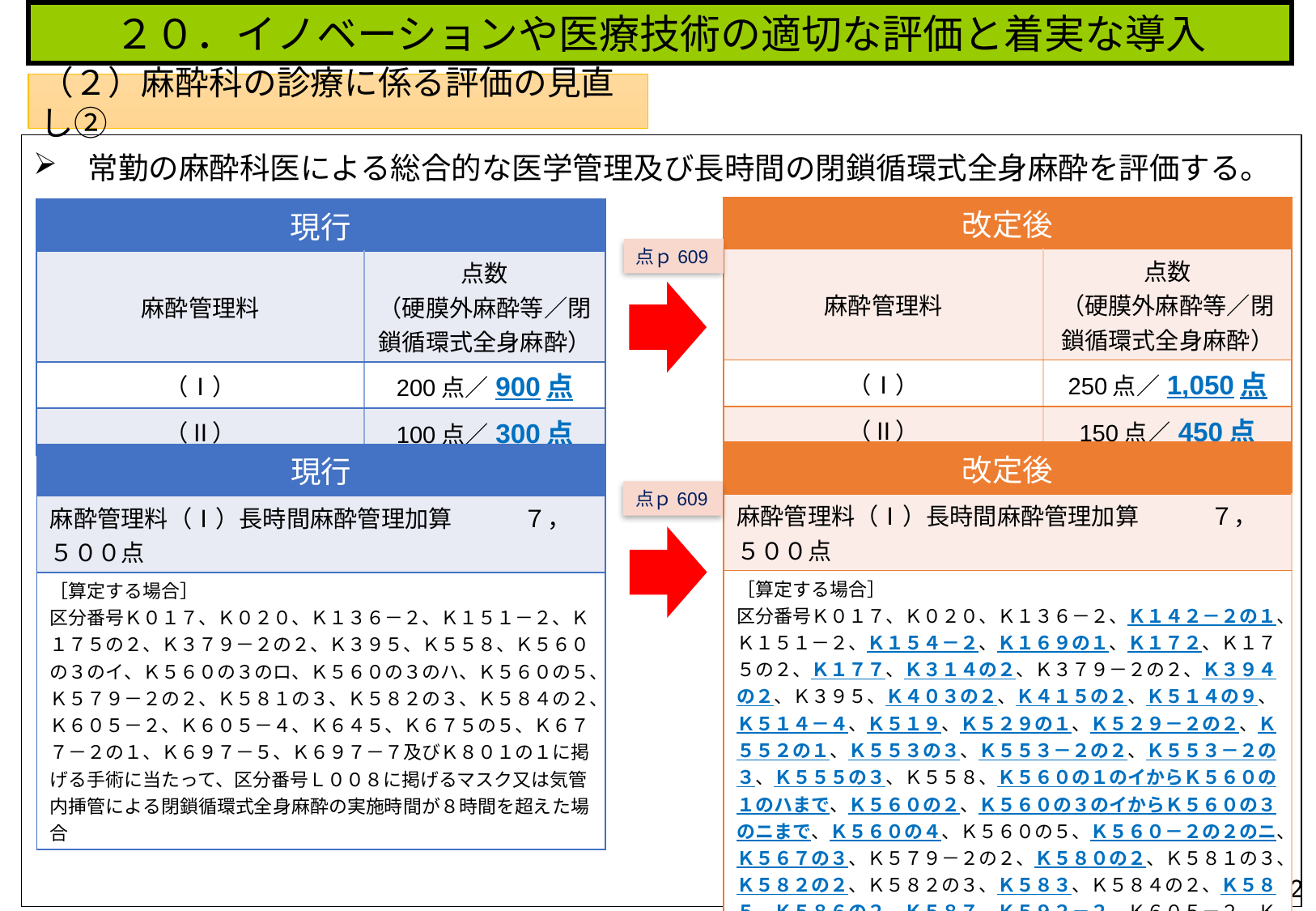

２０．イノベーションや医療技術の適切な評価と着実な導入
（２）麻酔科の診療に係る評価の見直し②
　常勤の麻酔科医による総合的な医学管理及び長時間の閉鎖循環式全身麻酔を評価する。
| 改定後 |  |
| --- | --- |
| 麻酔管理料 | 点数 （硬膜外麻酔等／閉鎖循環式全身麻酔） |
| （Ⅰ） | 250点／1,050点 |
| （Ⅱ） | 150点／450点 |
| 現行 |  |
| --- | --- |
| 麻酔管理料 | 点数 （硬膜外麻酔等／閉鎖循環式全身麻酔） |
| （Ⅰ） | 200点／900点 |
| （Ⅱ） | 100点／300点 |
点ｐ609

| 改定後 |
| --- |
| 麻酔管理料（Ⅰ）長時間麻酔管理加算　　　７，５００点 |
| ［算定する場合］ 区分番号Ｋ０１７、Ｋ０２０、Ｋ１３６－２、Ｋ１４２－２の１、Ｋ１５１－２、Ｋ１５４－２、Ｋ１６９の１、Ｋ１７２、Ｋ１７５の２、Ｋ１７７、Ｋ３１４の２、Ｋ３７９－２の２、Ｋ３９４の２、Ｋ３９５、Ｋ４０３の２、Ｋ４１５の２、Ｋ５１４の９、Ｋ５１４－４、Ｋ５１９、Ｋ５２９の１、Ｋ５２９－２の２、Ｋ５５２の１、Ｋ５５３の３、Ｋ５５３－２の２、Ｋ５５３－２の３、Ｋ５５５の３、Ｋ５５８、Ｋ５６０の１のイからＫ５６０の１のハまで、Ｋ５６０の２、Ｋ５６０の３のイからＫ５６０の３のニまで、Ｋ５６０の４、Ｋ５６０の５、Ｋ５６０－２の２のニ、Ｋ５６７の３、Ｋ５７９－２の２、Ｋ５８０の２、Ｋ５８１の３、Ｋ５８２の２、Ｋ５８２の３、Ｋ５８３、Ｋ５８４の２、Ｋ５８５、Ｋ５８６の２、Ｋ５８７、Ｋ５９２－２、Ｋ６０５－２、Ｋ６０５－４、Ｋ６１０の１、Ｋ６４５、Ｋ６７５の４、Ｋ６７５の５、Ｋ６７７－２の１、Ｋ６９５の４、Ｋ６９５の６、Ｋ６９５の７、Ｋ６９７－５、Ｋ６９７－７、Ｋ７０３、Ｋ７０４、Ｋ８０１の１、Ｋ８０３の２、Ｋ８０３の４及びＫ８０３－２に掲げる手術に当たって、区分番号Ｌ００８に掲げるマスク又は気管内挿管による閉鎖循環式全身麻酔の実施時間が８時間を超えた場合 |
| 現行 |
| --- |
| 麻酔管理料（Ⅰ）長時間麻酔管理加算　　　７，５００点 |
| ［算定する場合］ 区分番号Ｋ０１７、Ｋ０２０、Ｋ１３６－２、Ｋ１５１－２、Ｋ１７５の２、Ｋ３７９－２の２、Ｋ３９５、Ｋ５５８、Ｋ５６０の３のイ、Ｋ５６０の３のロ、Ｋ５６０の３のハ、Ｋ５６０の５、Ｋ５７９－２の２、Ｋ５８１の３、Ｋ５８２の３、Ｋ５８４の２、Ｋ６０５－２、Ｋ６０５－４、Ｋ６４５、Ｋ６７５の５、Ｋ６７７－２の１、Ｋ６９７－５、Ｋ６９７－７及びＫ８０１の１に掲げる手術に当たって、区分番号Ｌ００８に掲げるマスク又は気管内挿管による閉鎖循環式全身麻酔の実施時間が８時間を超えた場合 |
点ｐ609

312